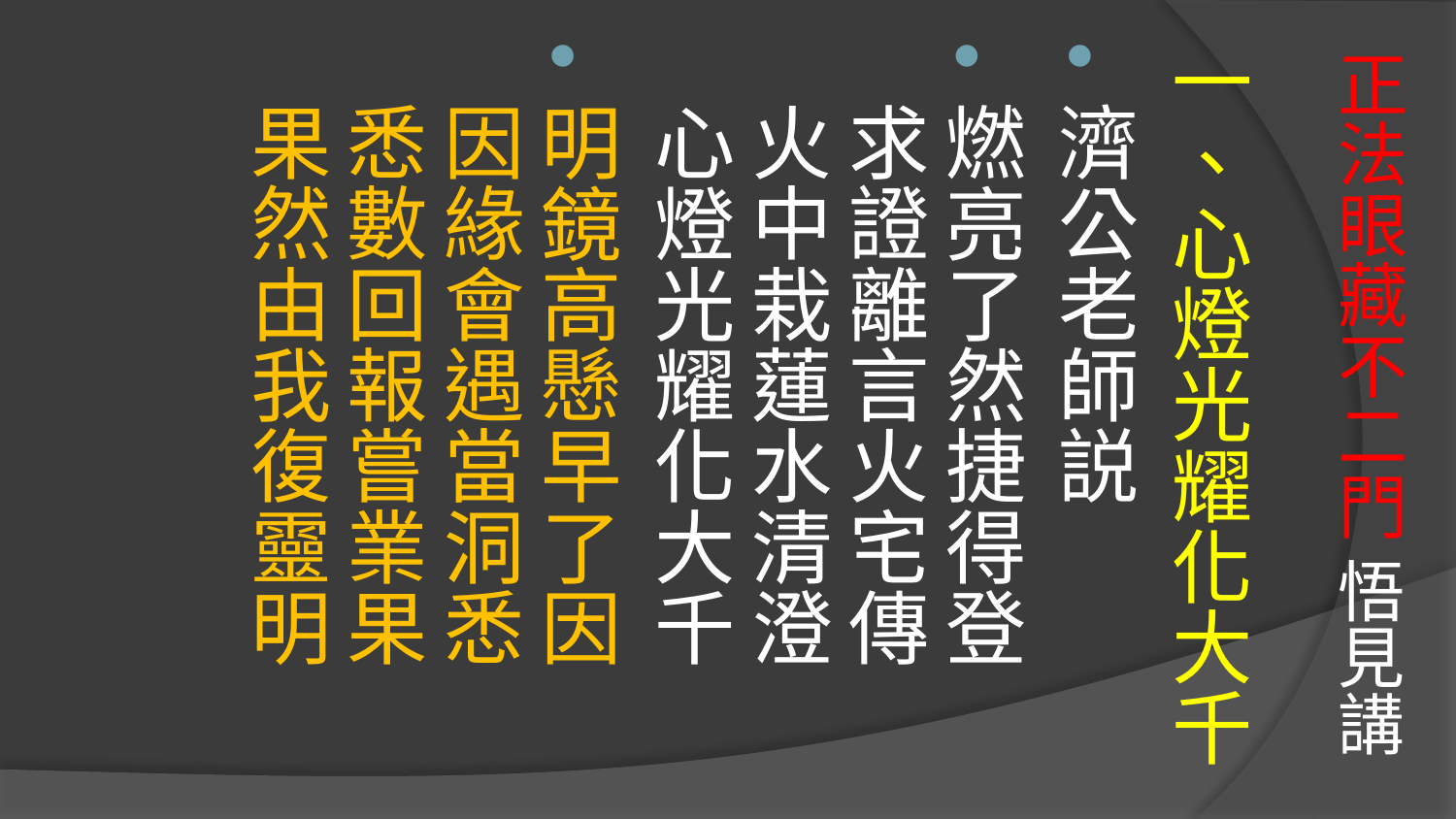

# 正法眼藏不二門 悟見講
一、心燈光耀化大千
濟公老師説
燃亮了然捷得登　求證離言火宅傳
火中栽蓮水清澄　心燈光耀化大千
明鏡高懸早了因　因緣會遇當洞悉
悉數回報嘗業果　果然由我復靈明